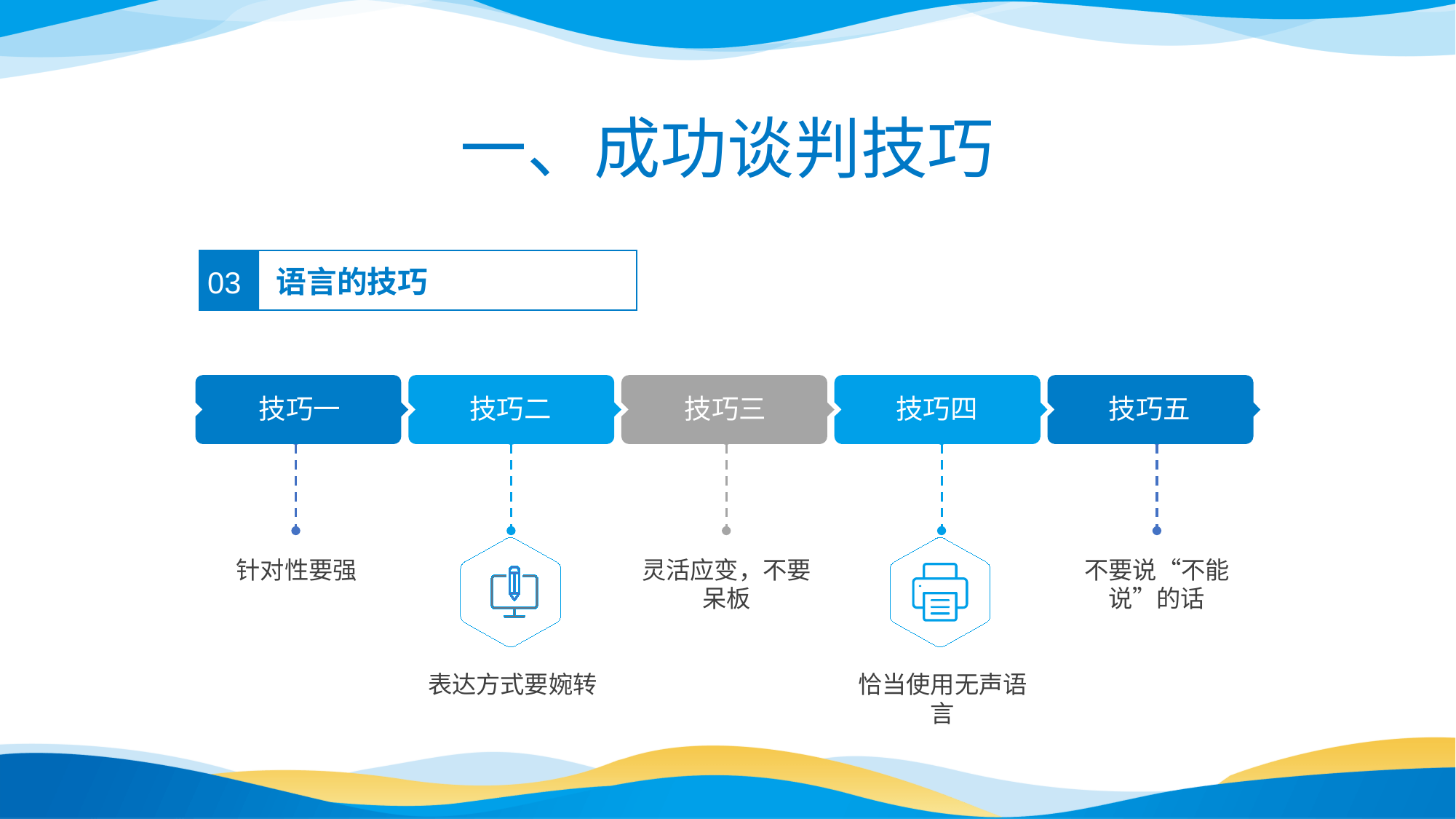

一、成功谈判技巧

语言的技巧
03

技巧一
技巧二
技巧三
技巧四
技巧五

针对性要强
灵活应变，不要呆板
不要说“不能说”的话
表达方式要婉转
恰当使用无声语言